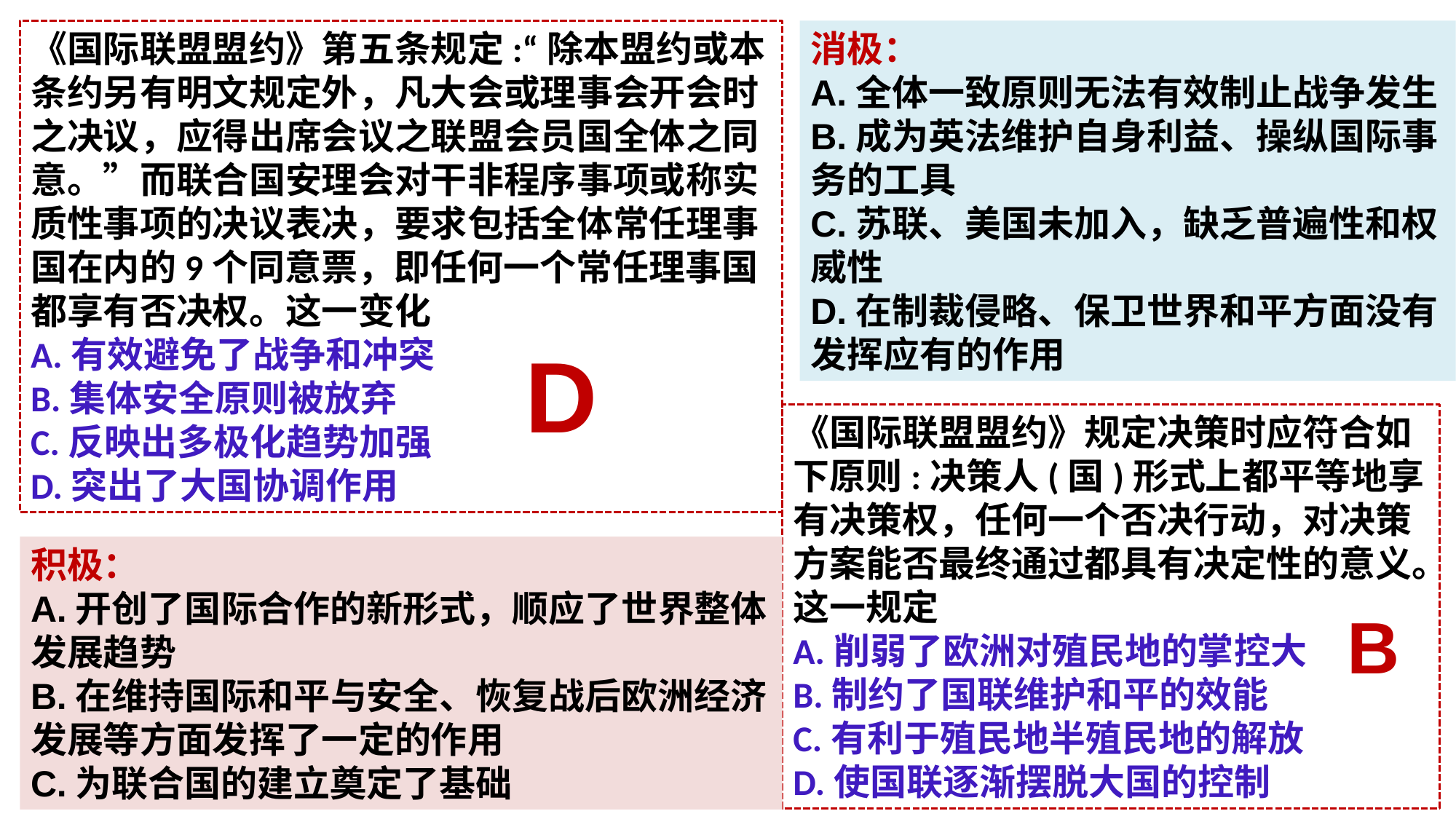

《国际联盟盟约》第五条规定:“除本盟约或本条约另有明文规定外，凡大会或理事会开会时之决议，应得出席会议之联盟会员国全体之同意。”而联合国安理会对干非程序事项或称实质性事项的决议表决，要求包括全体常任理事国在内的9个同意票，即任何一个常任理事国都享有否决权。这一变化
A.有效避免了战争和冲突
B.集体安全原则被放弃
C.反映出多极化趋势加强
D.突出了大国协调作用
消极：
A.全体一致原则无法有效制止战争发生
B.成为英法维护自身利益、操纵国际事务的工具
C.苏联、美国未加入，缺乏普遍性和权威性
D.在制裁侵略、保卫世界和平方面没有发挥应有的作用
D
《国际联盟盟约》规定决策时应符合如下原则:决策人(国)形式上都平等地享有决策权，任何一个否决行动，对决策方案能否最终通过都具有决定性的意义。这一规定
A.削弱了欧洲对殖民地的掌控大
B.制约了国联维护和平的效能
C.有利于殖民地半殖民地的解放
D.使国联逐渐摆脱大国的控制
积极：
A.开创了国际合作的新形式，顺应了世界整体发展趋势
B.在维持国际和平与安全、恢复战后欧洲经济发展等方面发挥了一定的作用
C.为联合国的建立奠定了基础
B